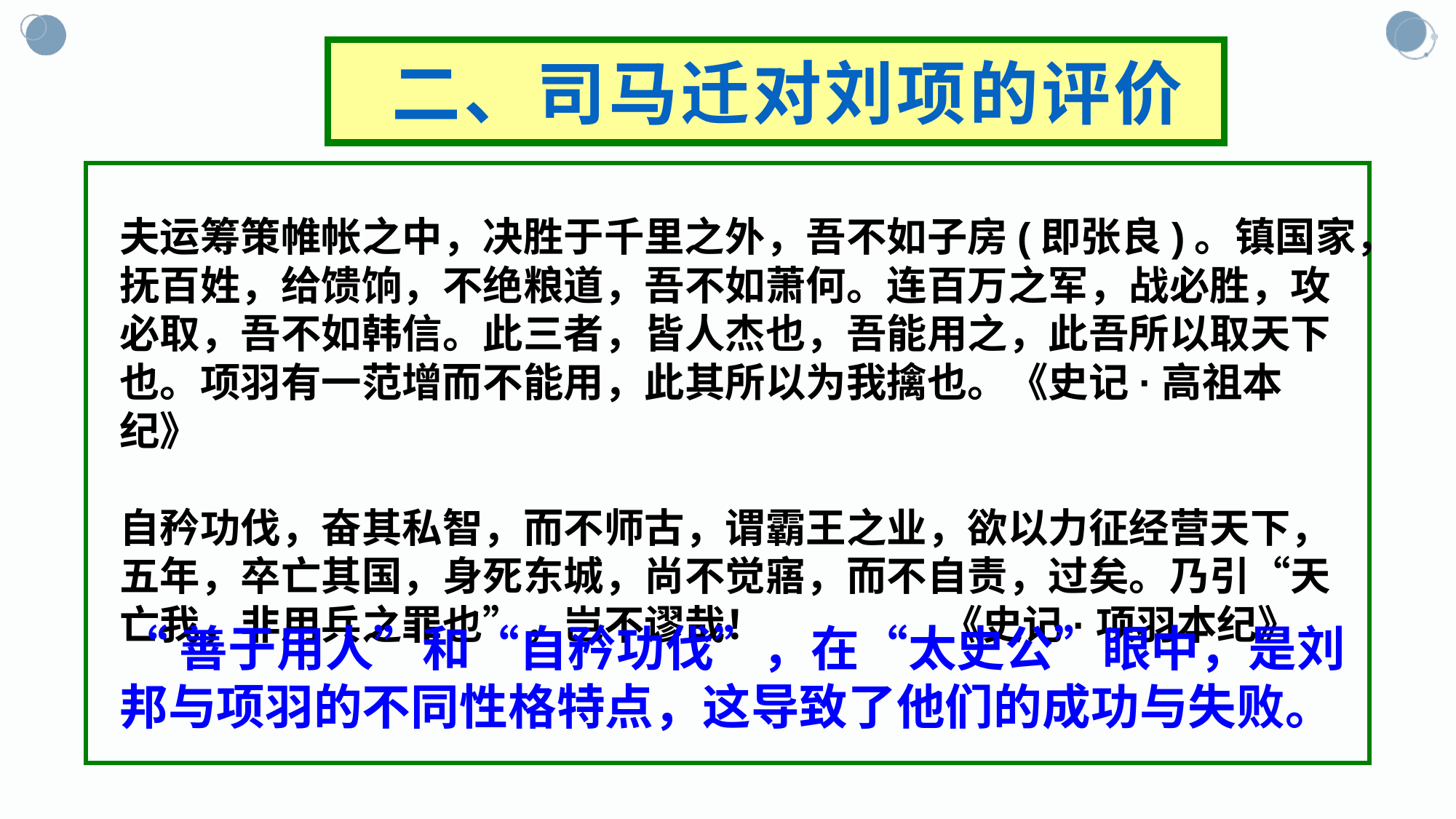

# 二、司马迁对刘项的评价

夫运筹策帷帐之中，决胜于千里之外，吾不如子房(即张良)。镇国家，抚百姓，给馈饷，不绝粮道，吾不如萧何。连百万之军，战必胜，攻必取，吾不如韩信。此三者，皆人杰也，吾能用之，此吾所以取天下也。项羽有一范增而不能用，此其所以为我擒也。《史记·高祖本纪》

自矜功伐，奋其私智，而不师古，谓霸王之业，欲以力征经营天下，五年，卒亡其国，身死东城，尚不觉寤，而不自责，过矣。乃引“天亡我，非用兵之罪也”，岂不谬哉！                    《史记·项羽本纪》
“善于用人”和“自矜功伐”，在“太史公”眼中，是刘邦与项羽的不同性格特点，这导致了他们的成功与失败。